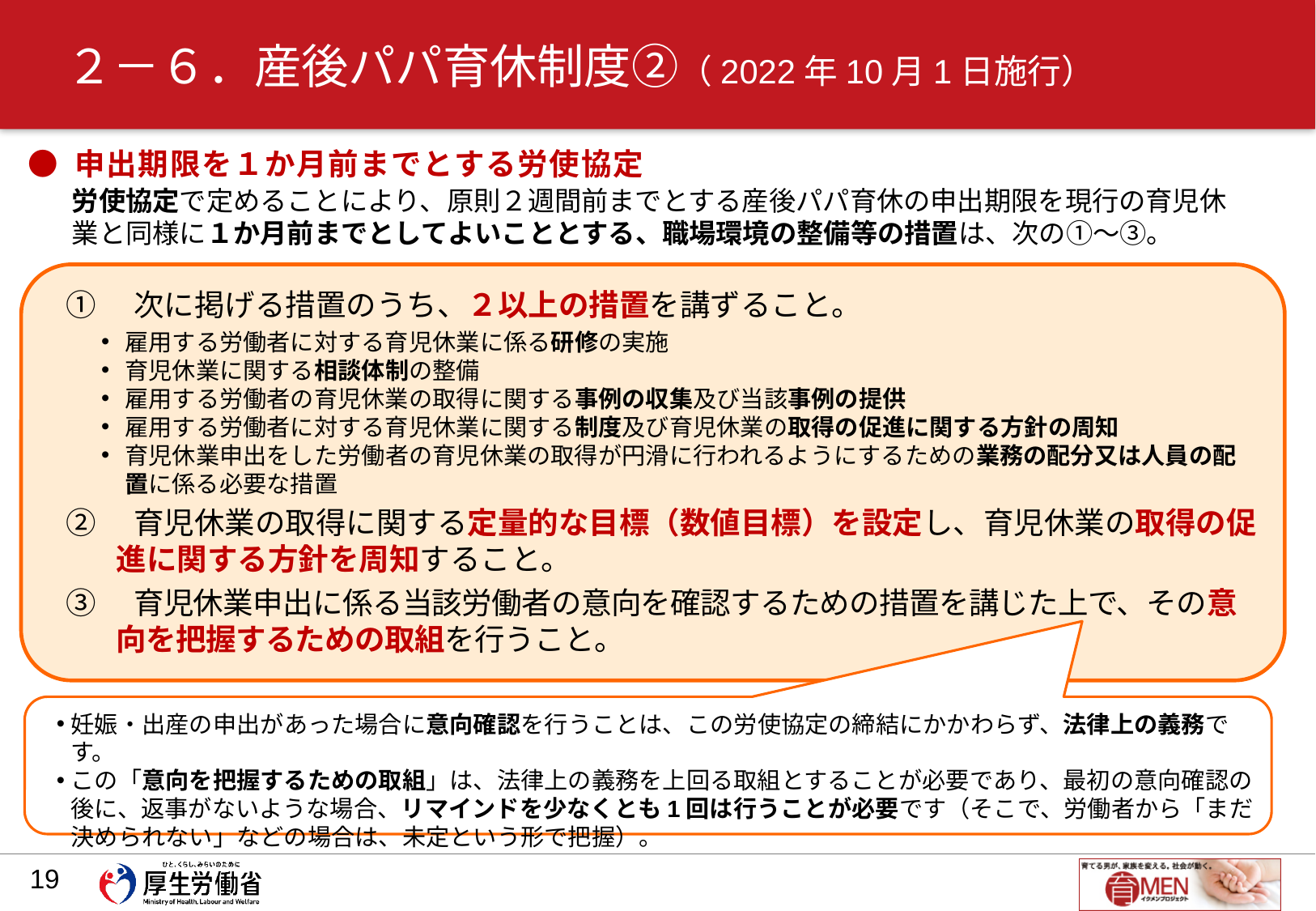

# ２－６．産後パパ育休制度②（2022年10月1日施行）
● 申出期限を１か月前までとする労使協定
労使協定で定めることにより、原則２週間前までとする産後パパ育休の申出期限を現行の育児休業と同様に１か月前までとしてよいこととする、職場環境の整備等の措置は、次の①～③。

①　次に掲げる措置のうち、２以上の措置を講ずること。
雇用する労働者に対する育児休業に係る研修の実施
育児休業に関する相談体制の整備
雇用する労働者の育児休業の取得に関する事例の収集及び当該事例の提供
雇用する労働者に対する育児休業に関する制度及び育児休業の取得の促進に関する方針の周知
育児休業申出をした労働者の育児休業の取得が円滑に行われるようにするための業務の配分又は人員の配置に係る必要な措置
②　育児休業の取得に関する定量的な目標（数値目標）を設定し、育児休業の取得の促進に関する方針を周知すること。
③　育児休業申出に係る当該労働者の意向を確認するための措置を講じた上で、その意向を把握するための取組を行うこと。

妊娠・出産の申出があった場合に意向確認を行うことは、この労使協定の締結にかかわらず、法律上の義務です。
この「意向を把握するための取組」は、法律上の義務を上回る取組とすることが必要であり、最初の意向確認の後に、返事がないような場合、リマインドを少なくとも1回は行うことが必要です（そこで、労働者から「まだ決められない」などの場合は、未定という形で把握）。
19